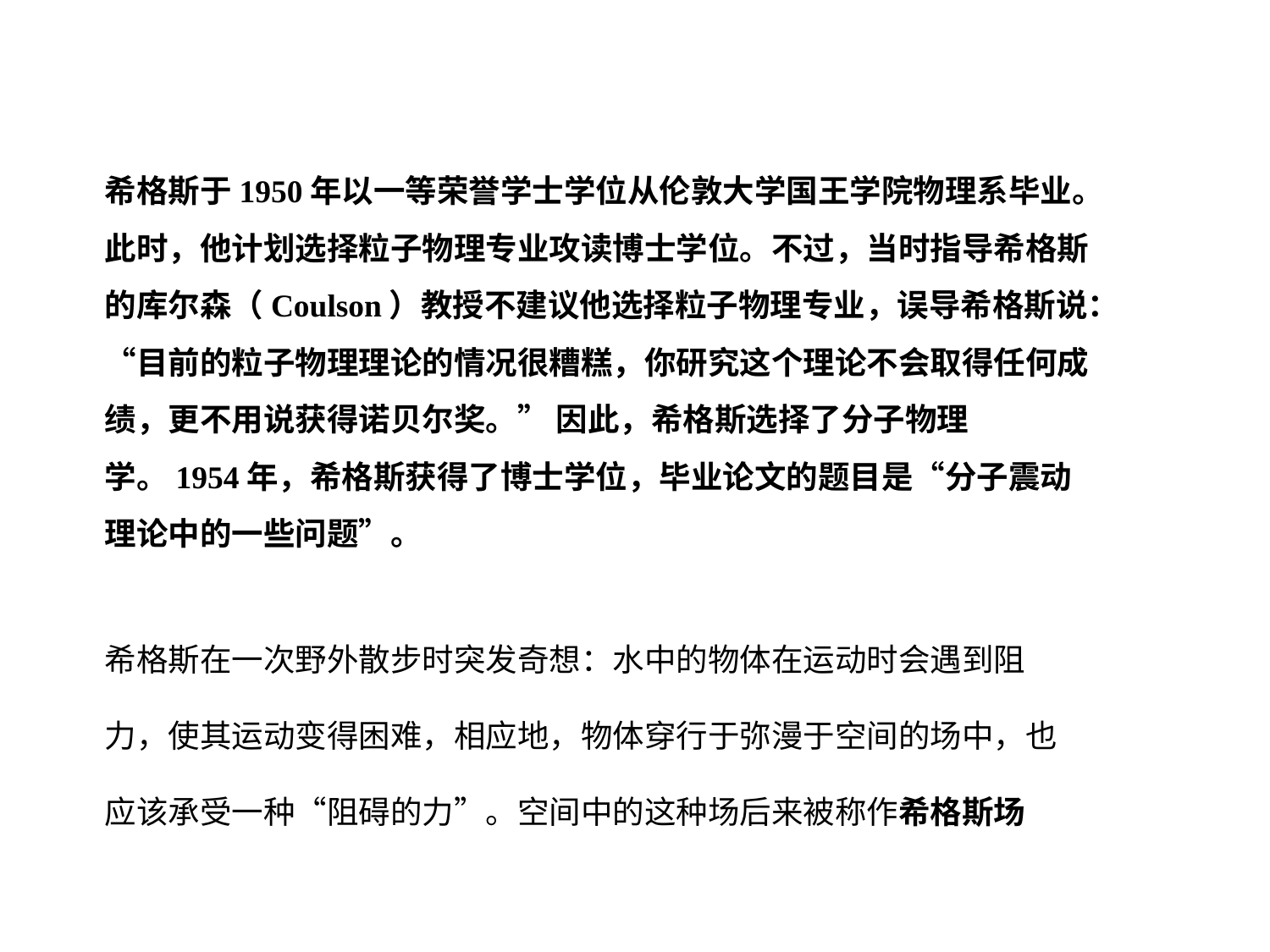

希格斯于1950年以一等荣誉学士学位从伦敦大学国王学院物理系毕业。
此时，他计划选择粒子物理专业攻读博士学位。不过，当时指导希格斯的库尔森（Coulson）教授不建议他选择粒子物理专业，误导希格斯说：“目前的粒子物理理论的情况很糟糕，你研究这个理论不会取得任何成绩，更不用说获得诺贝尔奖。” 因此，希格斯选择了分子物理学。1954年，希格斯获得了博士学位，毕业论文的题目是“分子震动理论中的一些问题”。
希格斯在一次野外散步时突发奇想：水中的物体在运动时会遇到阻力，使其运动变得困难，相应地，物体穿行于弥漫于空间的场中，也应该承受一种“阻碍的力”。空间中的这种场后来被称作希格斯场